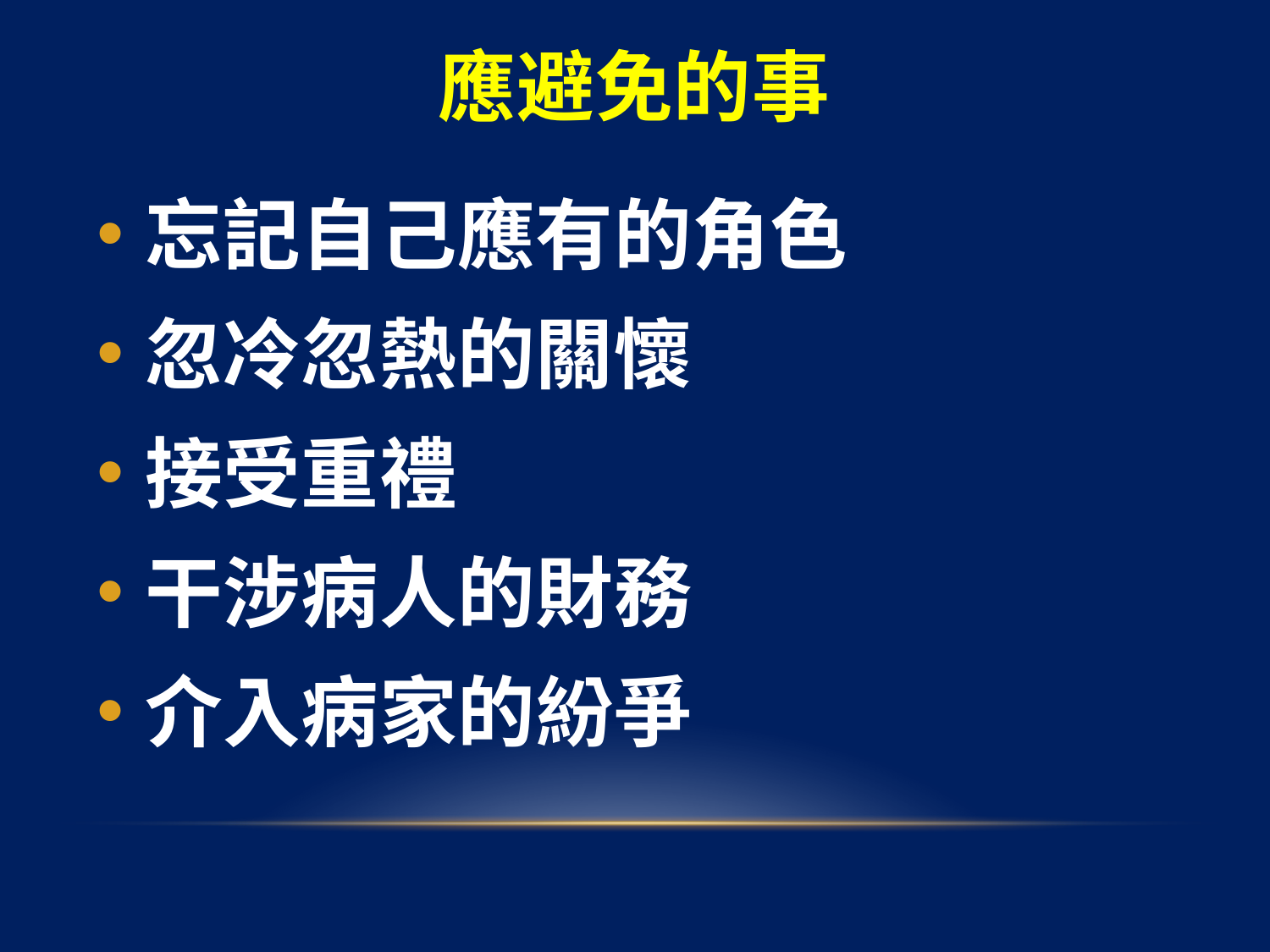

# 應避免的事
忘記自己應有的角色
忽冷忽熱的關懷
接受重禮
干涉病人的財務
介入病家的紛爭